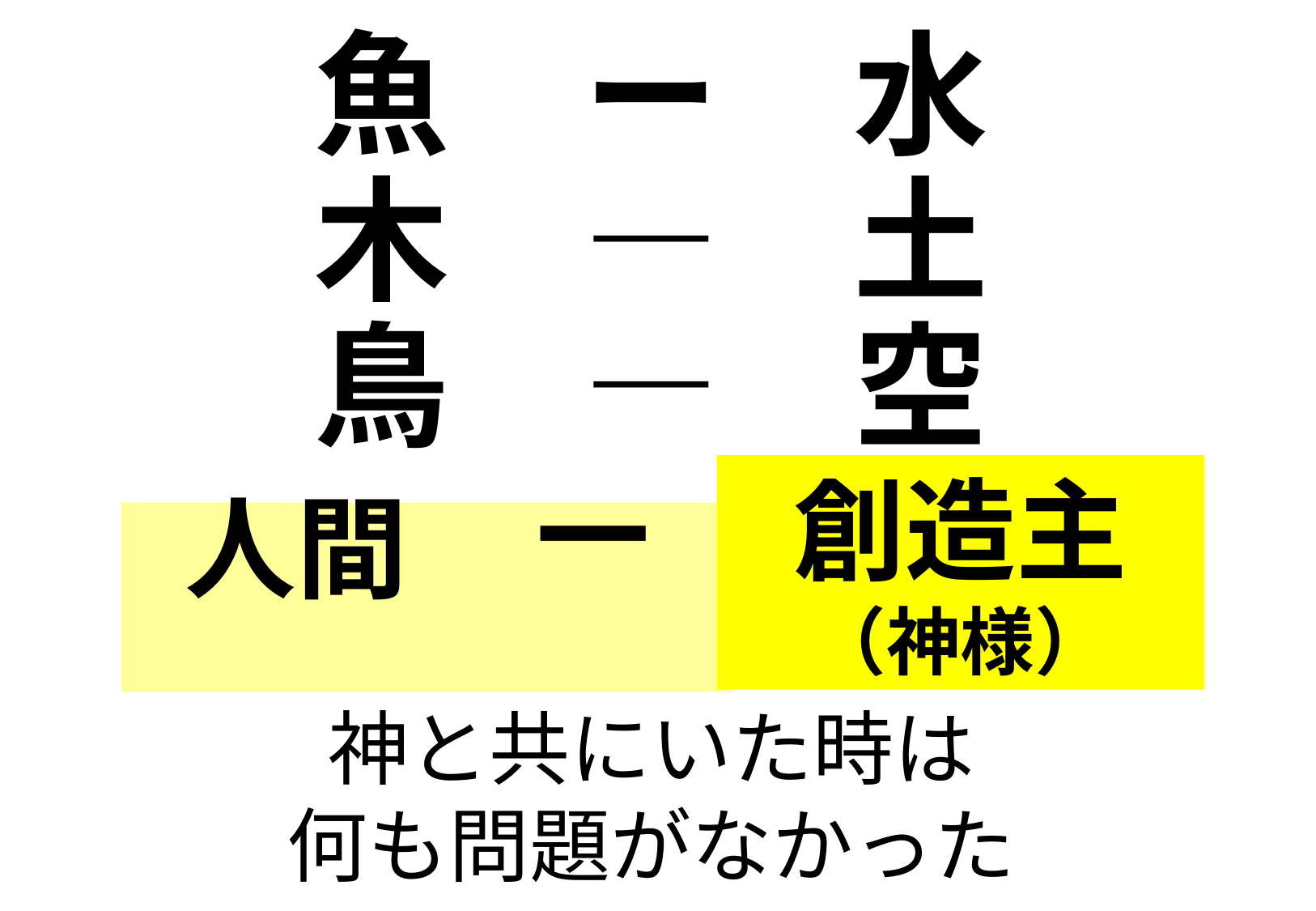

# 魚　ー　水 木　—　土 鳥　—　空
創造主
（神様）
人間　－
神と共にいた時は
何も問題がなかった